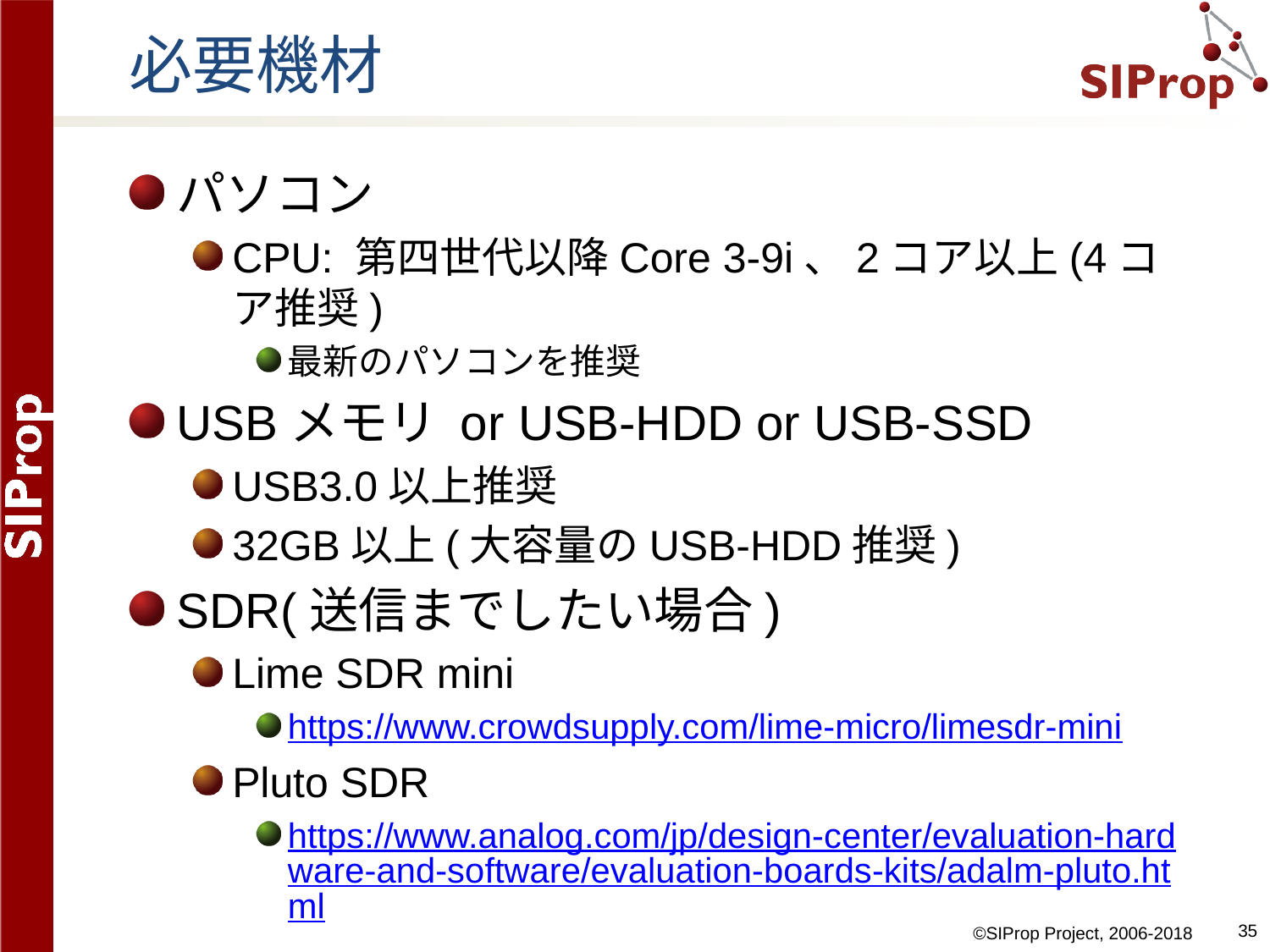

# 必要機材
パソコン
CPU: 第四世代以降Core 3-9i、2コア以上(4コア推奨)
最新のパソコンを推奨
USBメモリ or USB-HDD or USB-SSD
USB3.0以上推奨
32GB以上(大容量のUSB-HDD推奨)
SDR(送信までしたい場合)
Lime SDR mini
https://www.crowdsupply.com/lime-micro/limesdr-mini
Pluto SDR
https://www.analog.com/jp/design-center/evaluation-hardware-and-software/evaluation-boards-kits/adalm-pluto.html